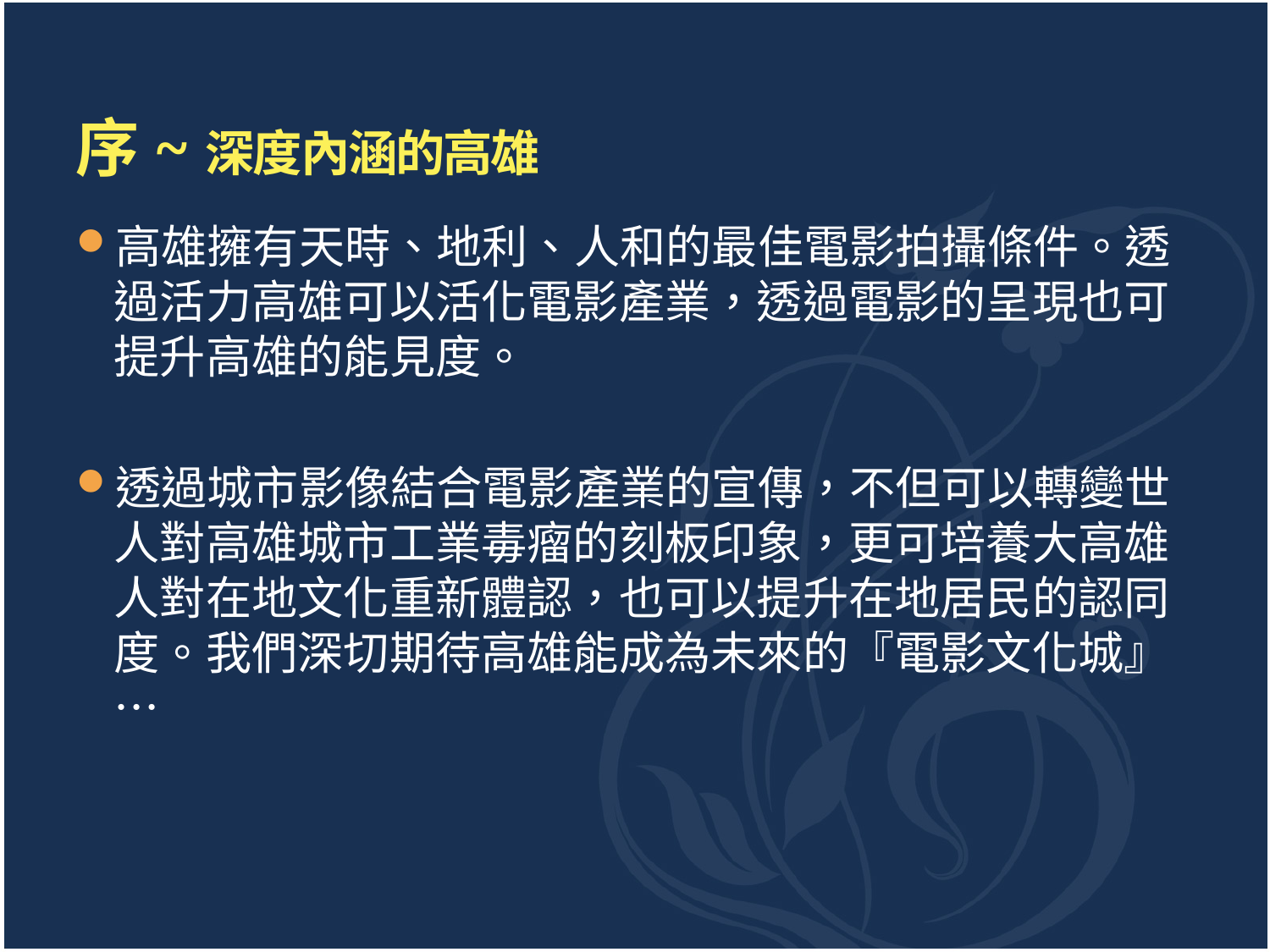

# 序~深度內涵的高雄
高雄擁有天時、地利、人和的最佳電影拍攝條件。透過活力高雄可以活化電影產業，透過電影的呈現也可提升高雄的能見度。

透過城市影像結合電影產業的宣傳，不但可以轉變世人對高雄城市工業毒瘤的刻板印象，更可培養大高雄人對在地文化重新體認，也可以提升在地居民的認同度。我們深切期待高雄能成為未來的『電影文化城』…